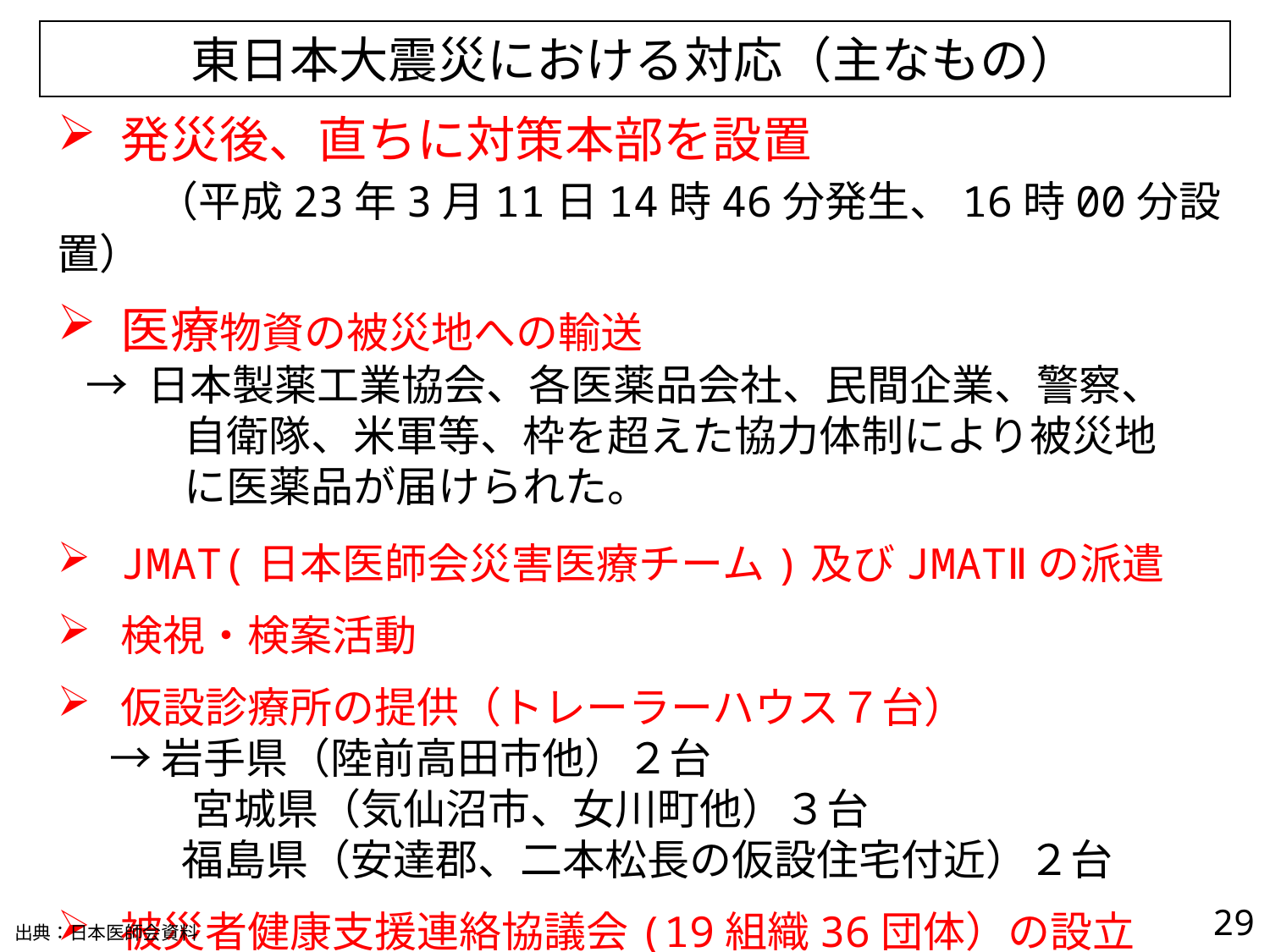

東日本大震災における対応（主なもの）
発災後、直ちに対策本部を設置
　　（平成23年3月11日14時46分発生、16時00分設置）
医療物資の被災地への輸送
   → 日本製薬工業協会、各医薬品会社、民間企業、警察、
　　　自衛隊、米軍等、枠を超えた協力体制により被災地
　　　に医薬品が届けられた。
JMAT(日本医師会災害医療チーム)及びJMATⅡの派遣
検視・検案活動
仮設診療所の提供（トレーラーハウス７台）
　 → 岩手県（陸前高田市他）２台
             宮城県（気仙沼市、女川町他）３台
            福島県（安達郡、二本松長の仮設住宅付近）２台
被災者健康支援連絡協議会(19組織36団体）の設立
29
出典：日本医師会資料